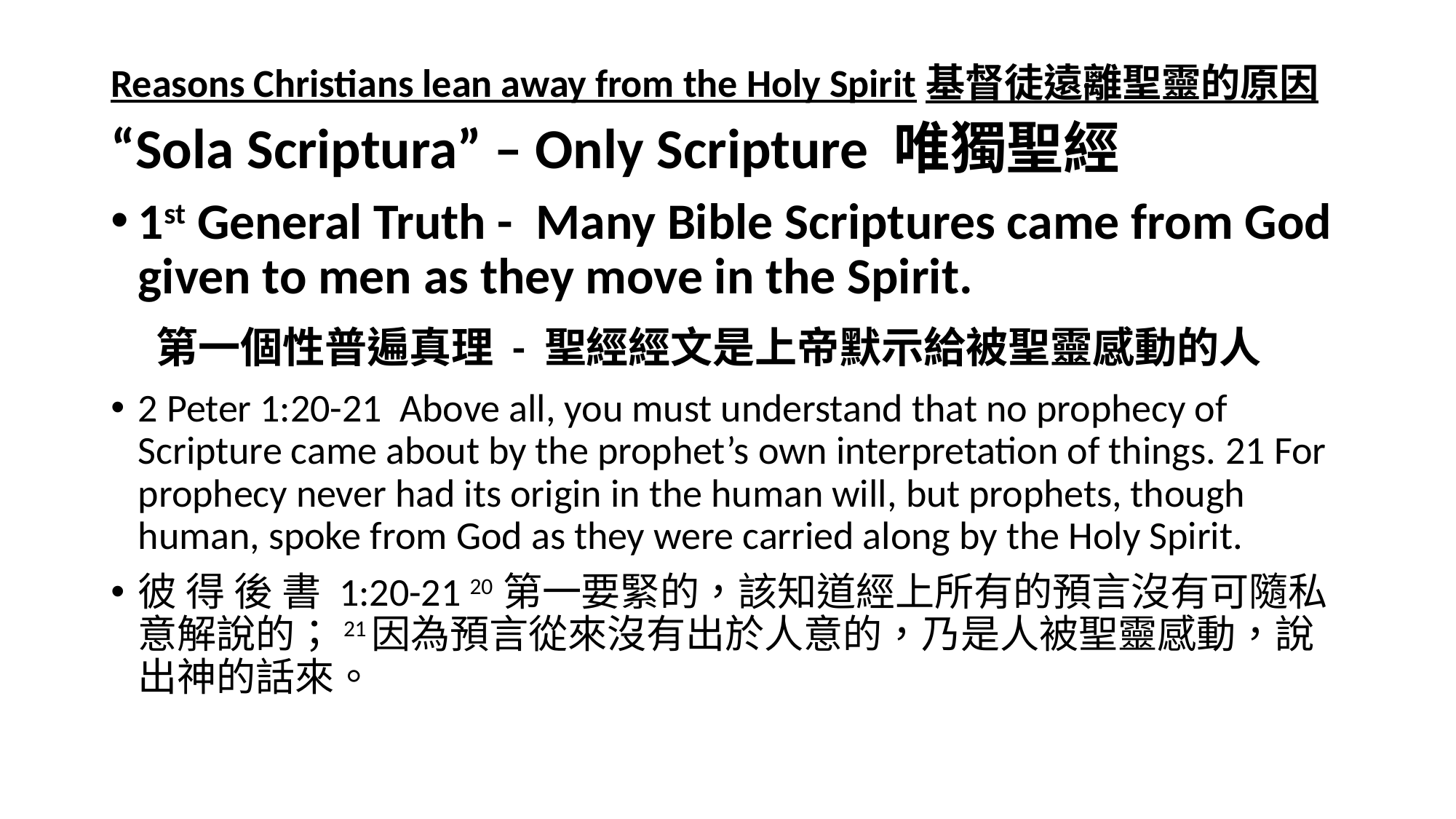

Reasons Christians lean away from the Holy Spirit基督徒遠離聖靈的原因
“Sola Scriptura” – Only Scripture 唯獨聖經
1st General Truth -  Many Bible Scriptures came from God given to men as they move in the Spirit.
   第一個性普遍真理 - 聖經經文是上帝默示給被聖靈感動的人
2 Peter 1:20-21  Above all, you must understand that no prophecy of Scripture came about by the prophet’s own interpretation of things. 21 For prophecy never had its origin in the human will, but prophets, though human, spoke from God as they were carried along by the Holy Spirit.
彼 得 後 書 1:20-21 20 第一要緊的，該知道經上所有的預言沒有可隨私意解說的；21因為預言從來沒有出於人意的，乃是人被聖靈感動，說出神的話來。